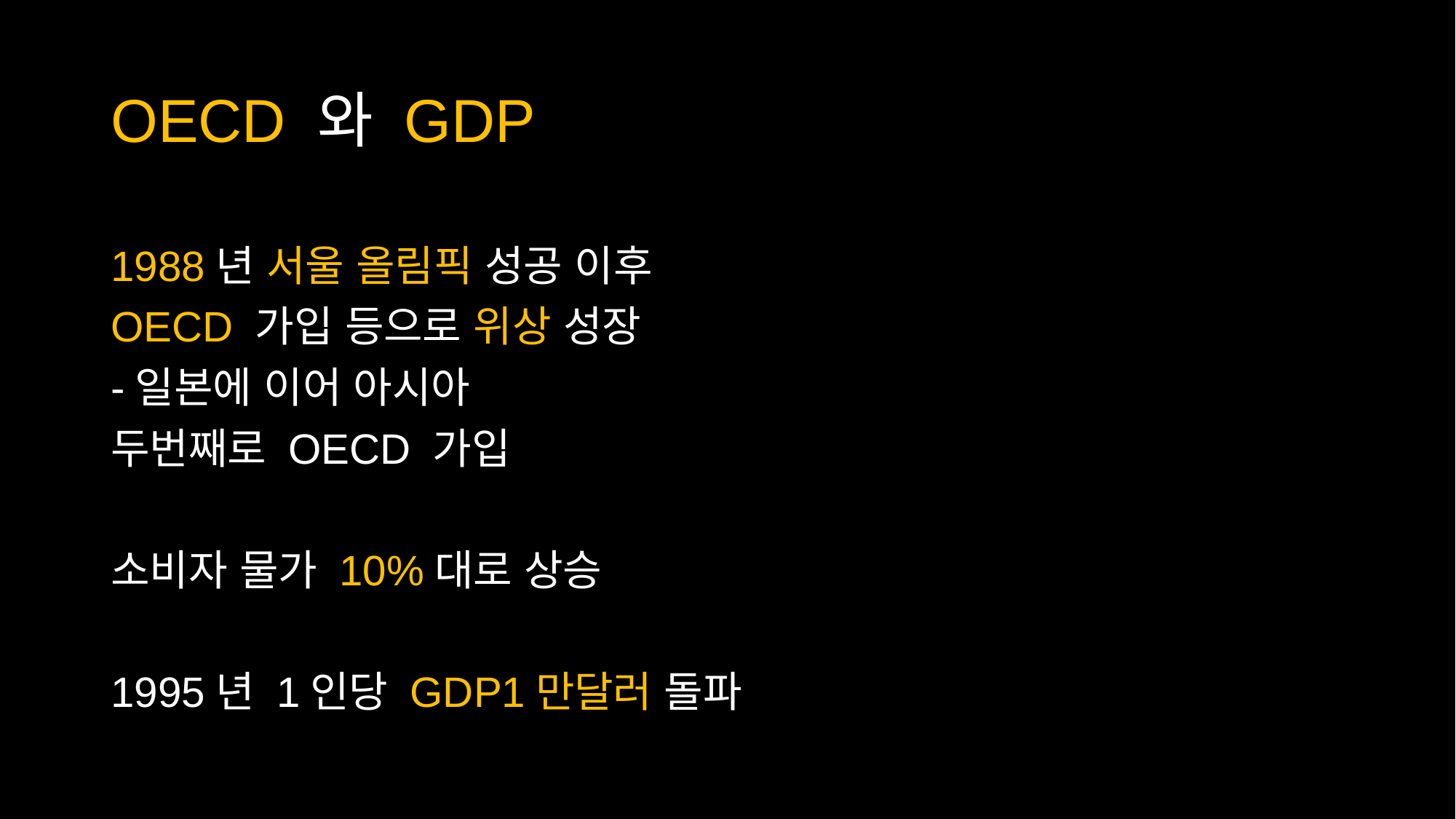

# OECD 와 GDP
1988년 서울 올림픽 성공 이후
OECD 가입 등으로 위상 성장
-일본에 이어 아시아
두번째로 OECD 가입

소비자 물가 10%대로 상승

1995년 1인당 GDP1만달러 돌파